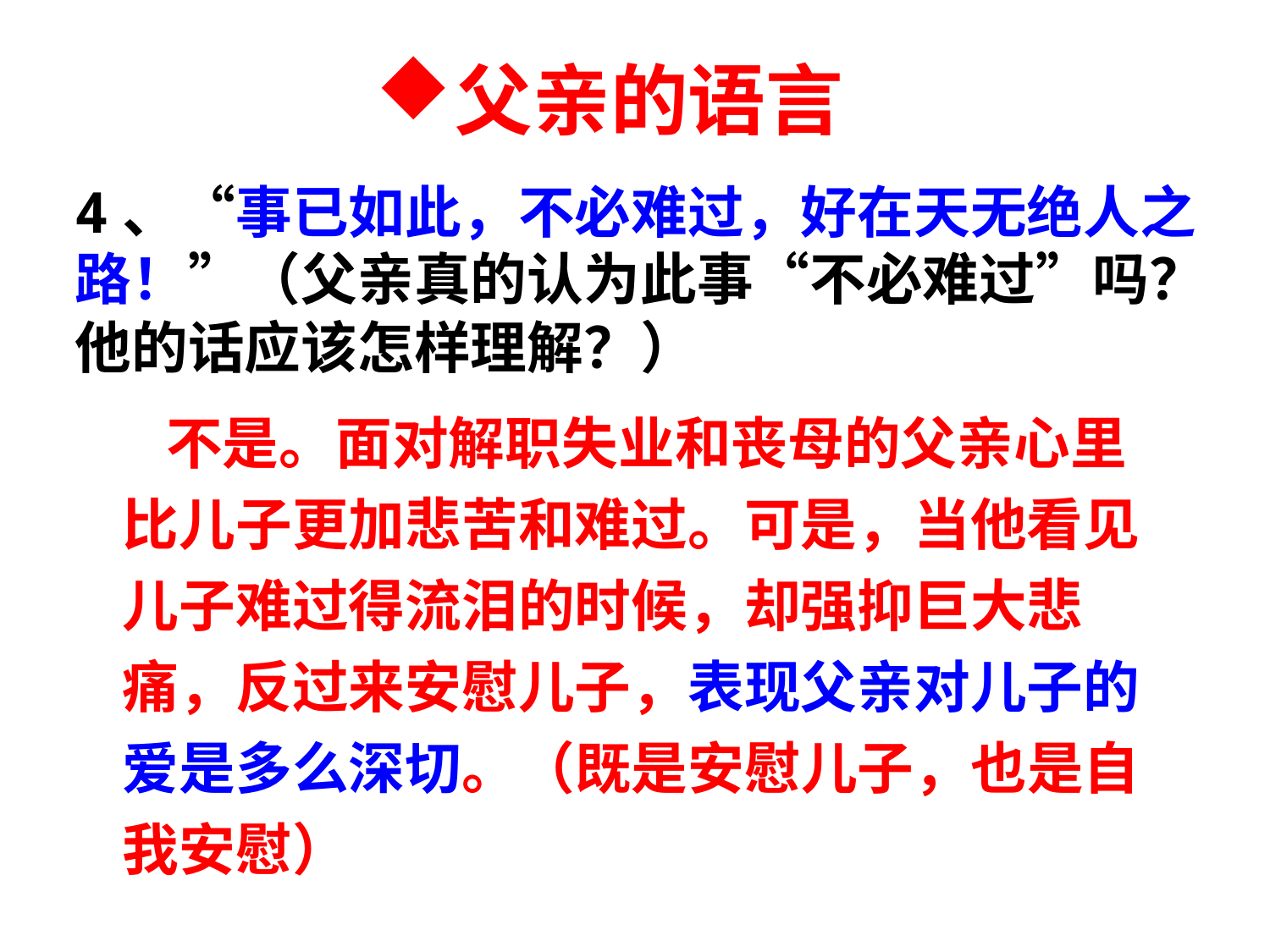

父亲的语言
4、“事已如此，不必难过，好在天无绝人之路！”（父亲真的认为此事“不必难过”吗？他的话应该怎样理解？）
      不是。面对解职失业和丧母的父亲心里比儿子更加悲苦和难过。可是，当他看见儿子难过得流泪的时候，却强抑巨大悲痛，反过来安慰儿子，表现父亲对儿子的爱是多么深切。（既是安慰儿子，也是自我安慰）